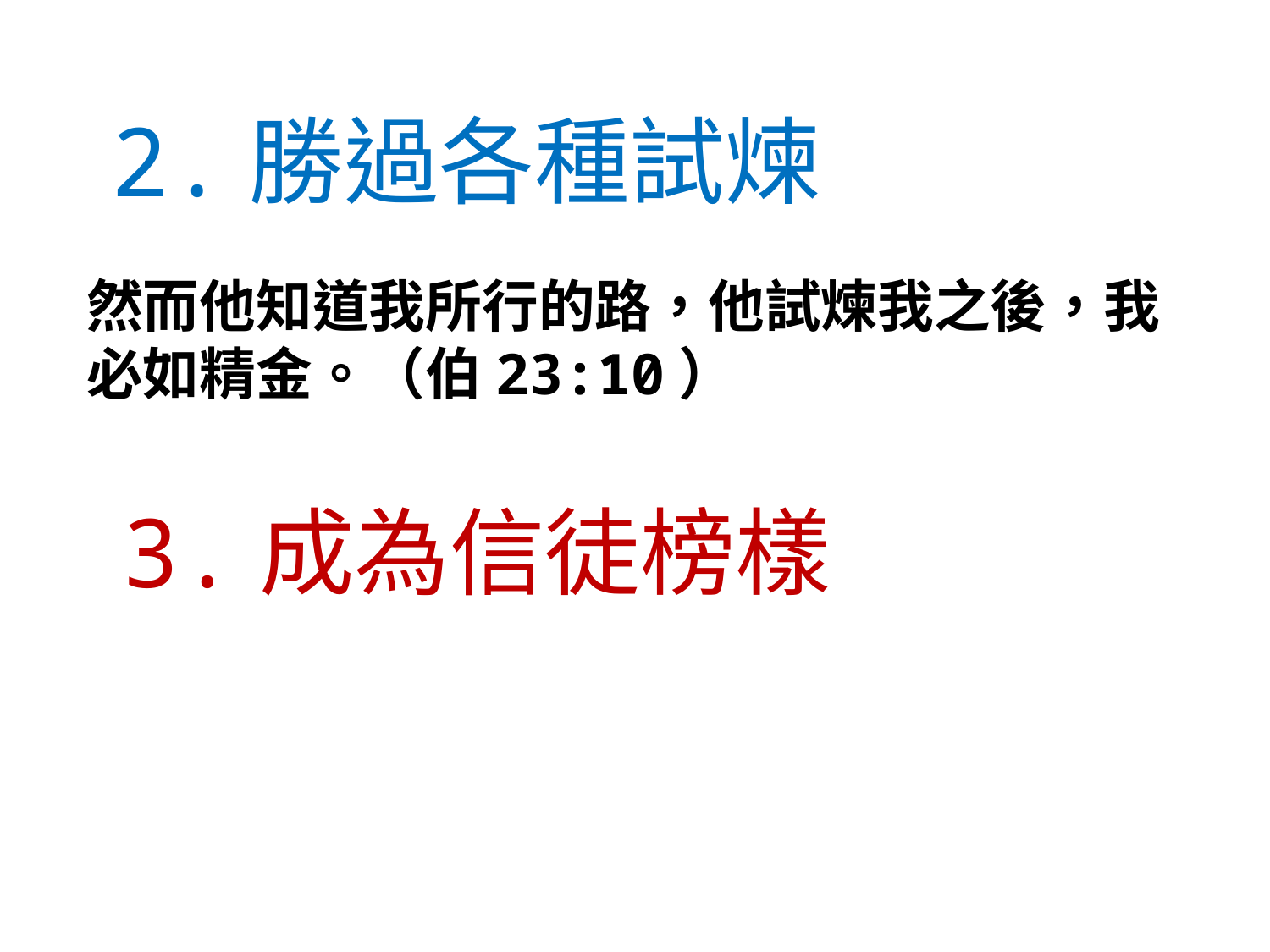

2.勝過各種試煉
然而他知道我所行的路，他試煉我之後，我必如精金。（伯23:10）
3.成為信徒榜樣